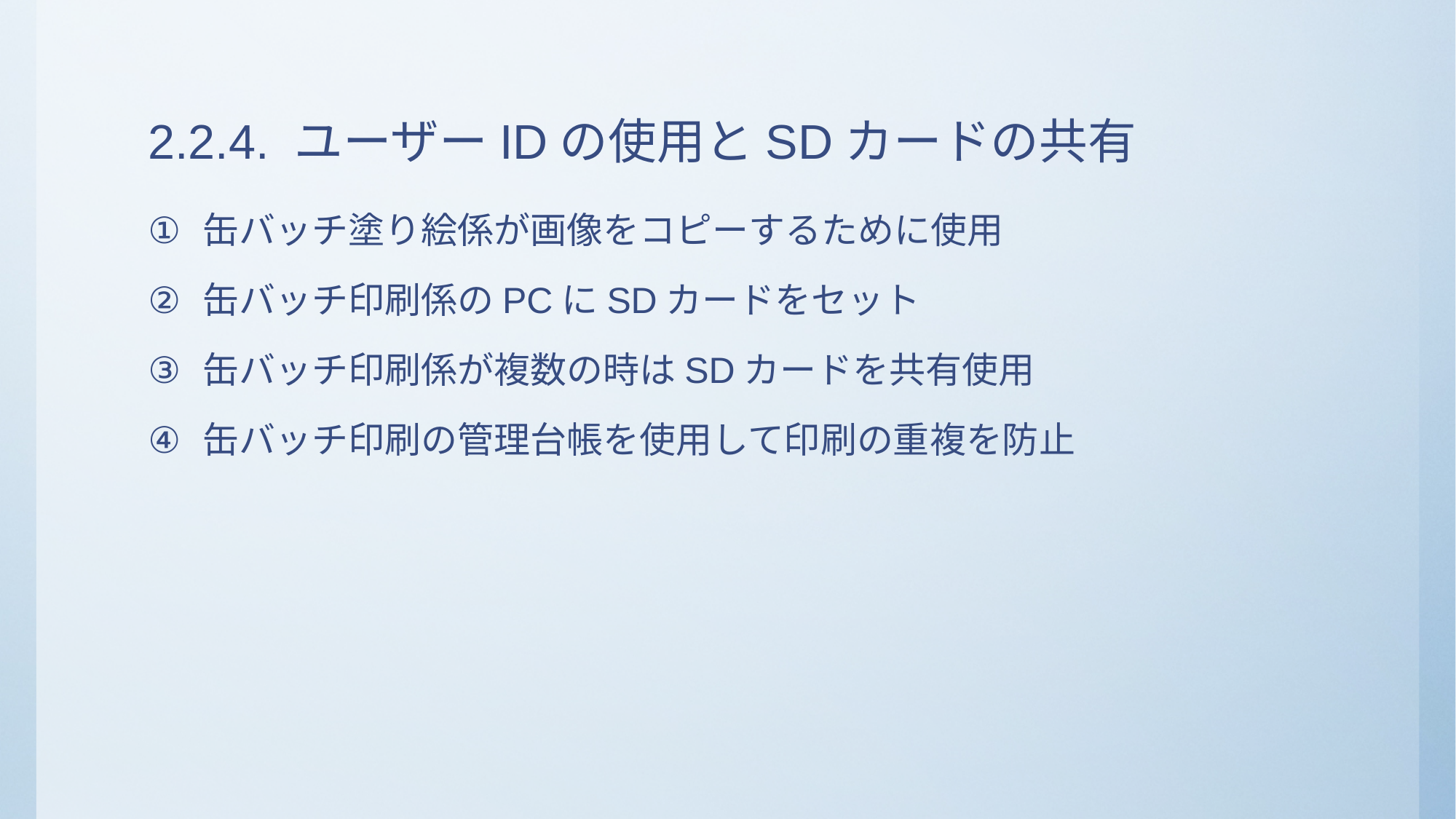

# 2.2.4. ユーザーIDの使用とSDカードの共有
缶バッチ塗り絵係が画像をコピーするために使用
缶バッチ印刷係のPCにSDカードをセット
缶バッチ印刷係が複数の時はSDカードを共有使用
缶バッチ印刷の管理台帳を使用して印刷の重複を防止